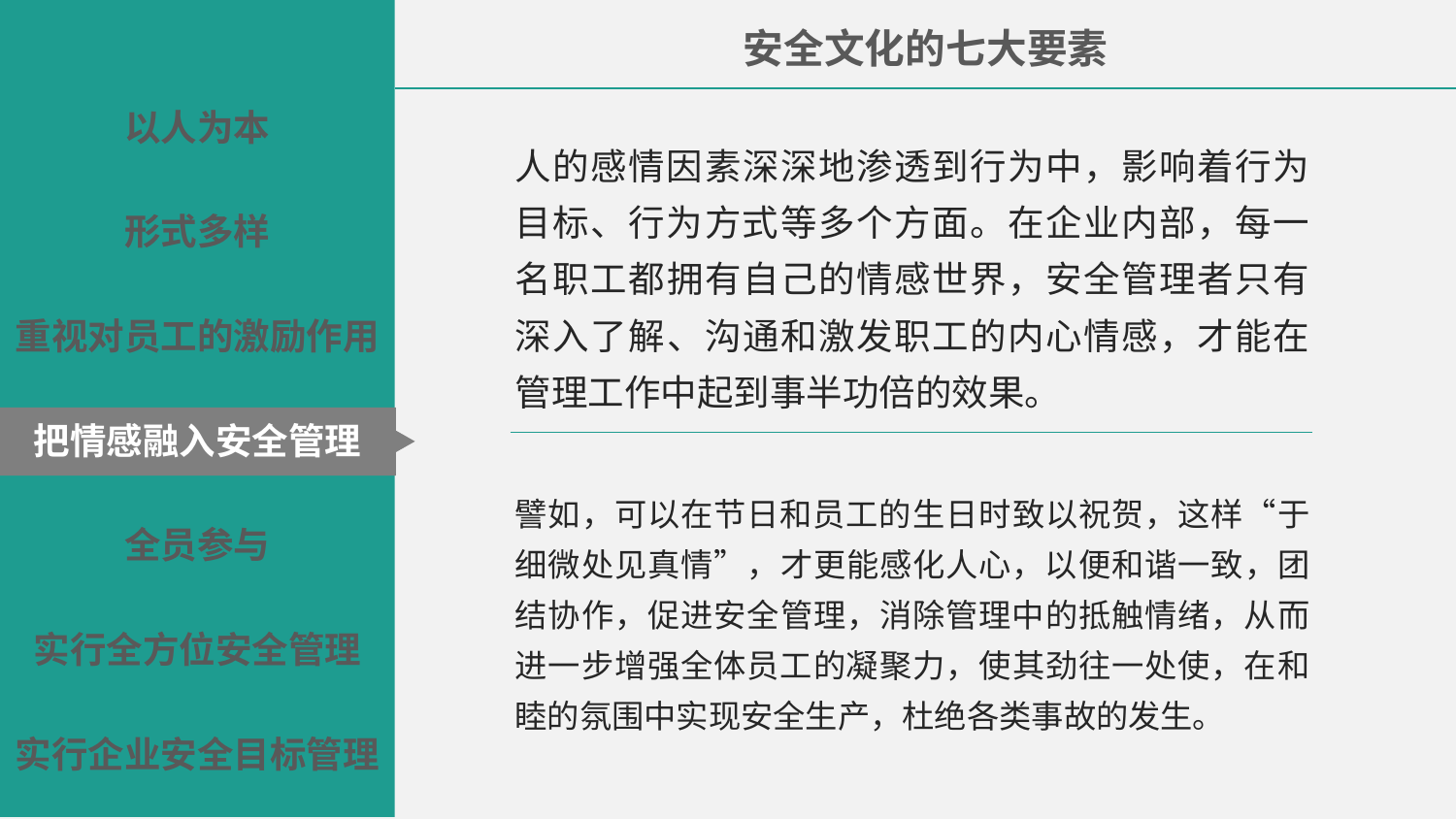

安全文化的七大要素
以人为本
人的感情因素深深地渗透到行为中，影响着行为目标、行为方式等多个方面。在企业内部，每一名职工都拥有自己的情感世界，安全管理者只有深入了解、沟通和激发职工的内心情感，才能在管理工作中起到事半功倍的效果。
形式多样
重视对员工的激励作用

把情感融入安全管理
譬如，可以在节日和员工的生日时致以祝贺，这样“于细微处见真情”，才更能感化人心，以便和谐一致，团结协作，促进安全管理，消除管理中的抵触情绪，从而进一步增强全体员工的凝聚力，使其劲往一处使，在和睦的氛围中实现安全生产，杜绝各类事故的发生。
全员参与
实行全方位安全管理
实行企业安全目标管理